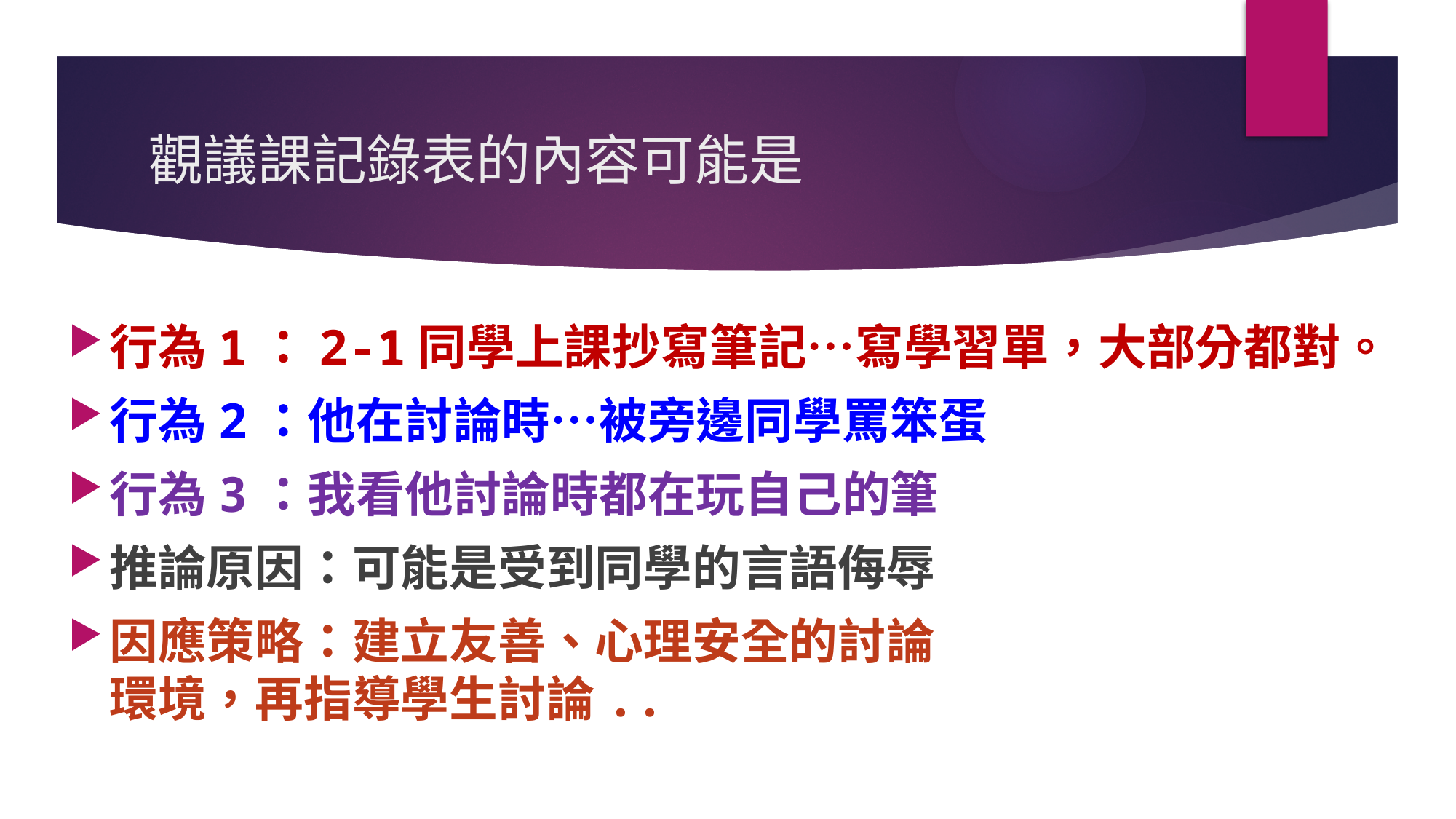

# 觀議課記錄表的內容可能是
行為1：2-1同學上課抄寫筆記…寫學習單，大部分都對。
行為2：他在討論時…被旁邊同學罵笨蛋
行為3：我看他討論時都在玩自己的筆
推論原因：可能是受到同學的言語侮辱
因應策略：建立友善、心理安全的討論
環境，再指導學生討論..